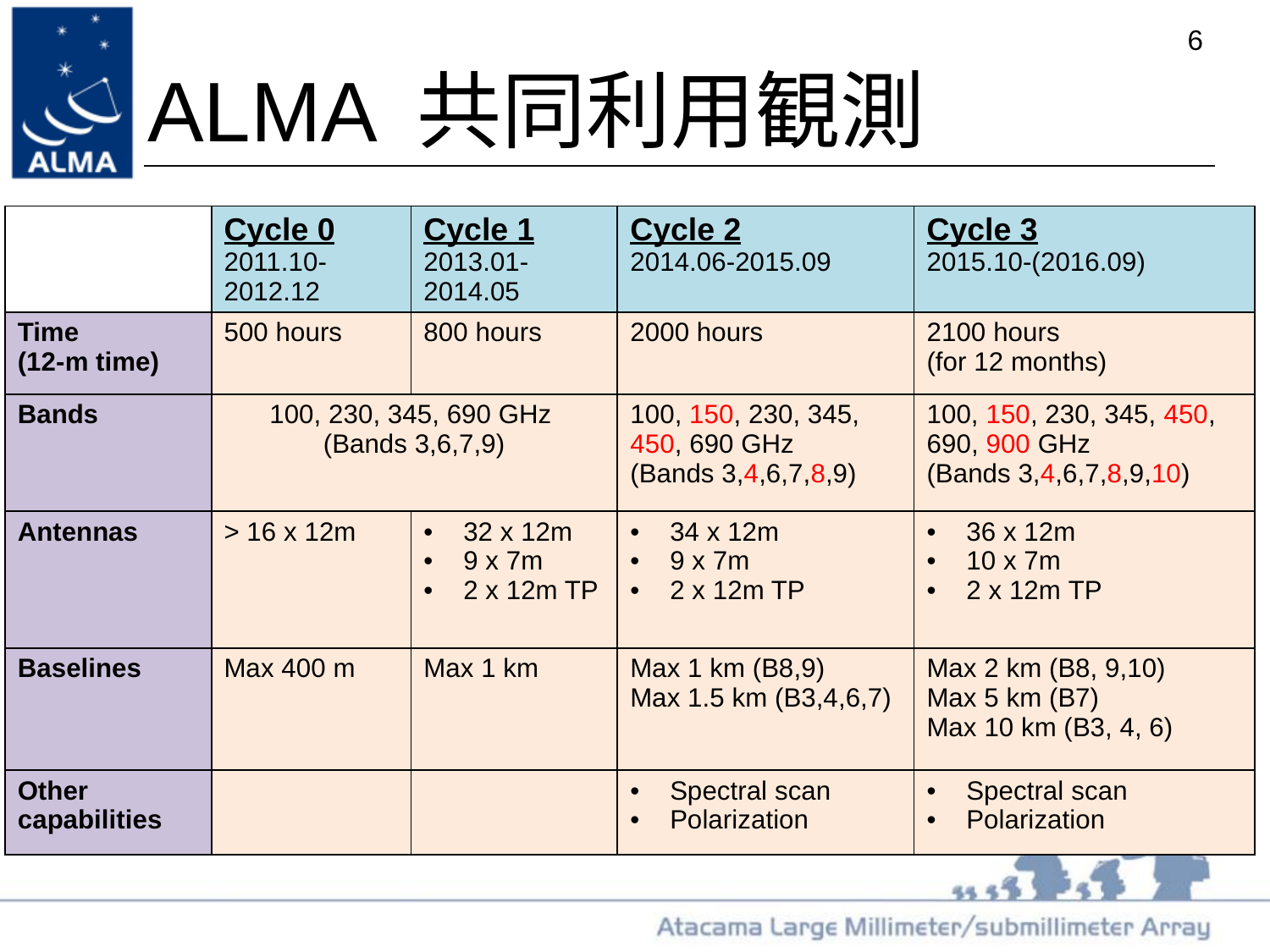

# ALMA 共同利用観測
|  | Cycle 0 2011.10-2012.12 | Cycle 1 2013.01-2014.05 | Cycle 2 2014.06-2015.09 | Cycle 3 2015.10-(2016.09) |
| --- | --- | --- | --- | --- |
| Time (12-m time) | 500 hours | 800 hours | 2000 hours | 2100 hours (for 12 months) |
| Bands | 100, 230, 345, 690 GHz (Bands 3,6,7,9) |  | 100, 150, 230, 345, 450, 690 GHz (Bands 3,4,6,7,8,9) | 100, 150, 230, 345, 450, 690, 900 GHz (Bands 3,4,6,7,8,9,10) |
| Antennas | > 16 x 12m | 32 x 12m 9 x 7m 2 x 12m TP | 34 x 12m 9 x 7m 2 x 12m TP | 36 x 12m 10 x 7m 2 x 12m TP |
| Baselines | Max 400 m | Max 1 km | Max 1 km (B8,9) Max 1.5 km (B3,4,6,7) | Max 2 km (B8, 9,10) Max 5 km (B7) Max 10 km (B3, 4, 6) |
| Other capabilities |  |  | Spectral scan Polarization | Spectral scan Polarization |